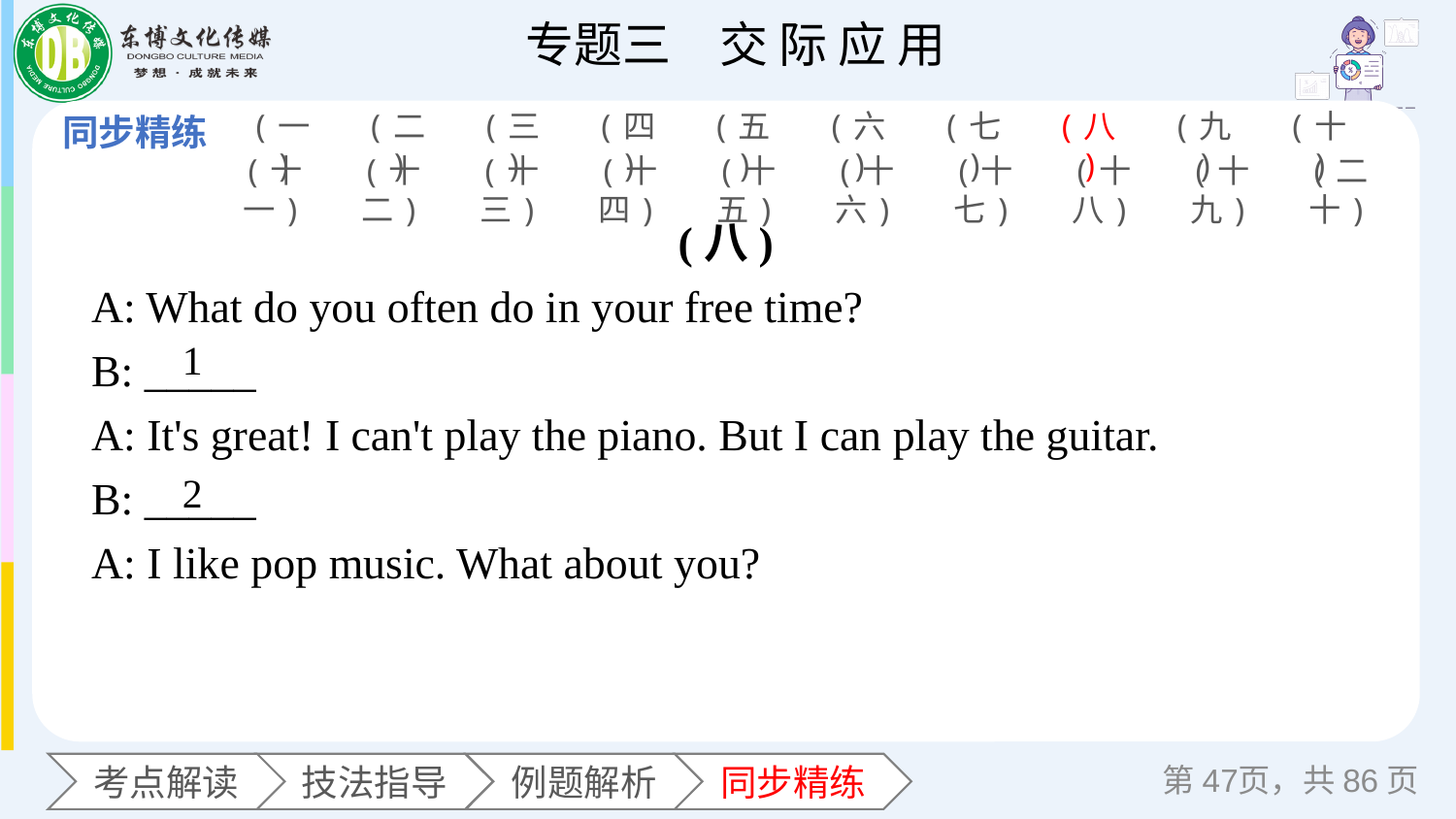

(一)
(二)
(三)
(四)
(五)
(六)
(七)
(八)
(九)
(十)
(十一)
(十二)
(十三)
(十四)
(十五)
(十六)
(十七)
(十八)
(十九)
(二十)
(八)
A: What do you often do in your free time?
B: _____
A: It's great! I can't play the piano. But I can play the guitar.
B: _____
A: I like pop music. What about you?
1
2
第47页，共86页